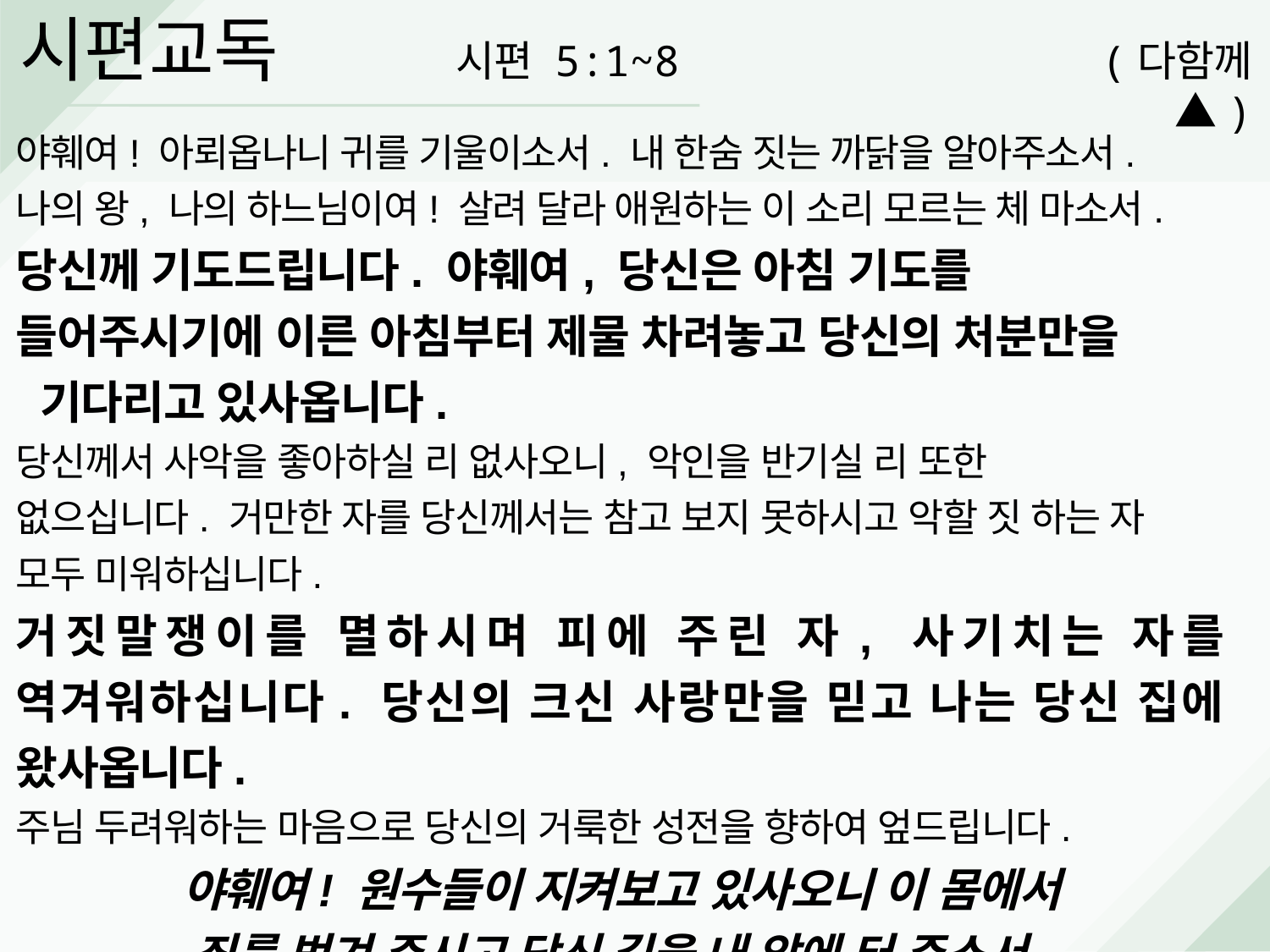

시편교독
시편 5:1~8                 (다함께 ▲)

야훼여! 아뢰옵나니 귀를 기울이소서. 내 한숨 짓는 까닭을 알아주소서.
나의 왕, 나의 하느님이여! 살려 달라 애원하는 이 소리 모르는 체 마소서.
당신께 기도드립니다. 야훼여, 당신은 아침 기도를
들어주시기에 이른 아침부터 제물 차려놓고 당신의 처분만을
 기다리고 있사옵니다.
당신께서 사악을 좋아하실 리 없사오니, 악인을 반기실 리 또한
없으십니다. 거만한 자를 당신께서는 참고 보지 못하시고 악할 짓 하는 자
모두 미워하십니다.
거짓말쟁이를 멸하시며 피에 주린 자, 사기치는 자를 역겨워하십니다. 당신의 크신 사랑만을 믿고 나는 당신 집에 왔사옵니다.
주님 두려워하는 마음으로 당신의 거룩한 성전을 향하여 엎드립니다.
야훼여! 원수들이 지켜보고 있사오니 이 몸에서
죄를 벗겨 주시고 당신 길을 내 앞에 터 주소서.